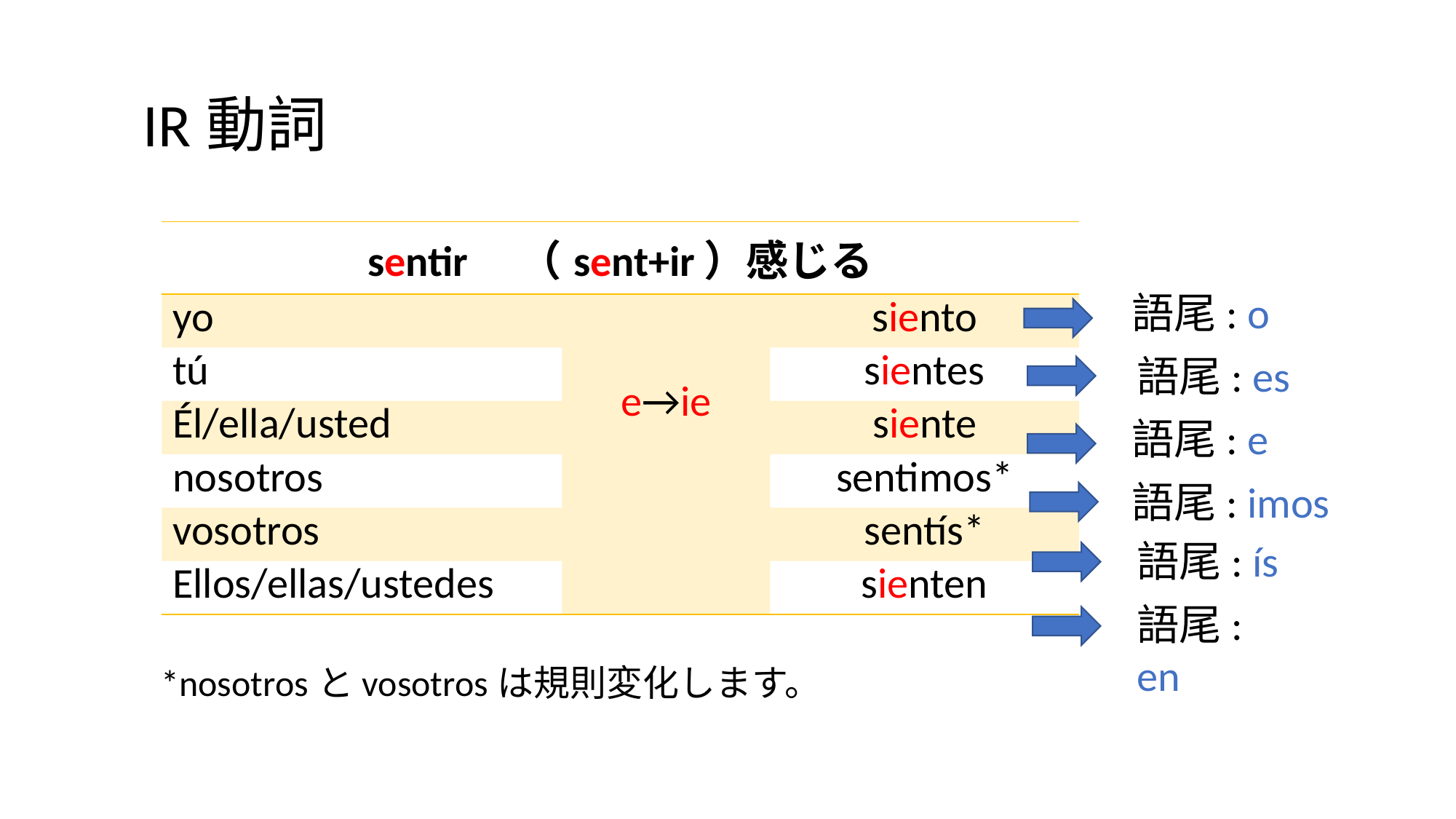

# IR動詞
| sentir　（sent+ir）感じる | querer　（quer+er） | 語幹（原形） |
| --- | --- | --- |
| yo | e→ie | siento |
| tú |  | sientes |
| Él/ella/usted |  | siente |
| nosotros |  | sentimos\* |
| vosotros |  | sentís\* |
| Ellos/ellas/ustedes |  | sienten |
語尾: o

語尾: es

語尾: e

語尾: imos

語尾: ís

語尾: en

*nosotrosとvosotrosは規則変化します。